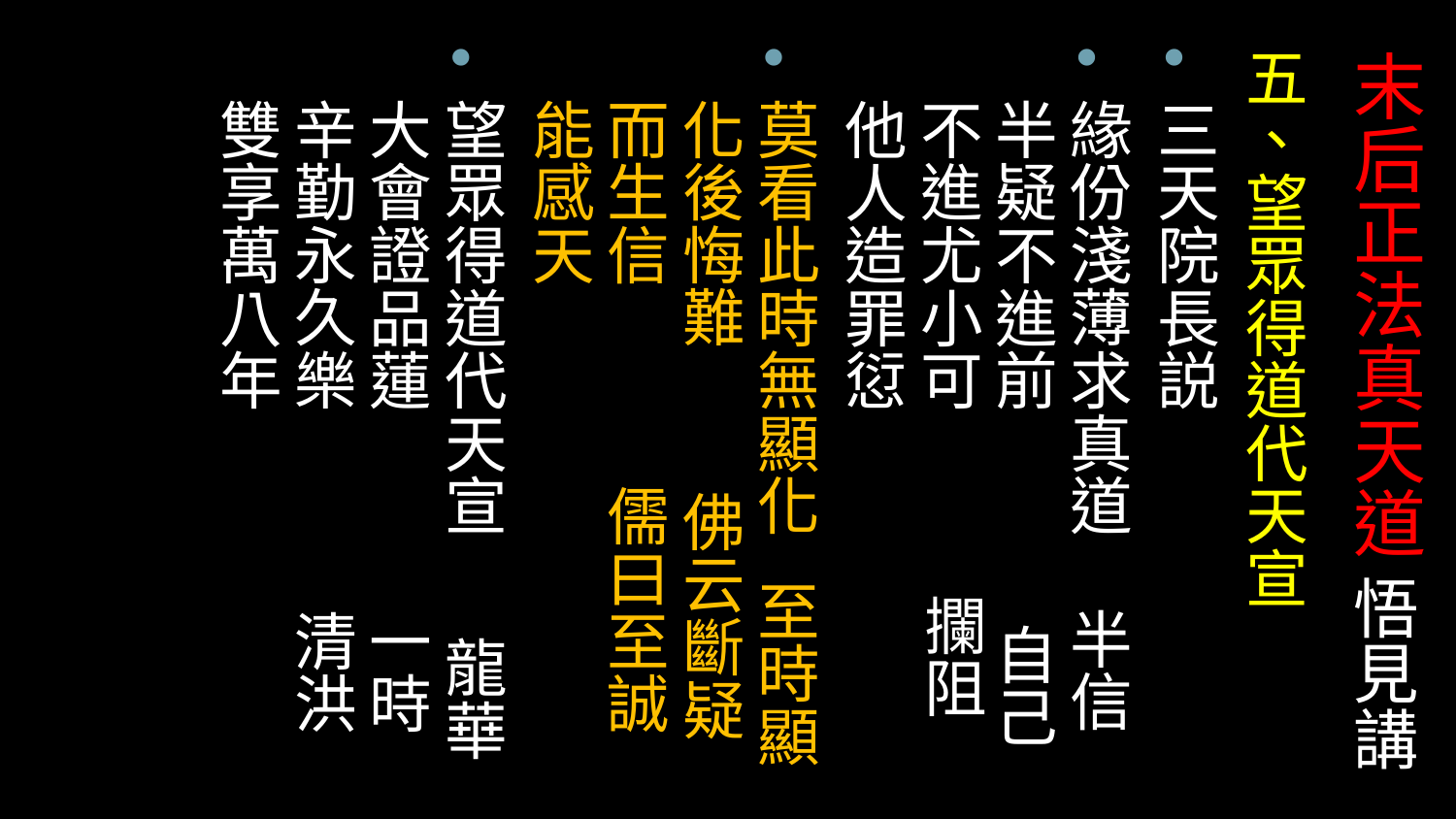

五、望眾得道代天宣
三天院長説
緣份淺薄求真道     半信半疑不進前               自己不進尤小可             攔阻他人造罪愆
莫看此時無顯化   至時顯化後悔難          佛云斷疑而生信              儒曰至誠能感天
望眾得道代天宣       龍華大會證品蓮              一時辛勤永久樂              清洪雙享萬八年

# 末后正法真天道 悟見講